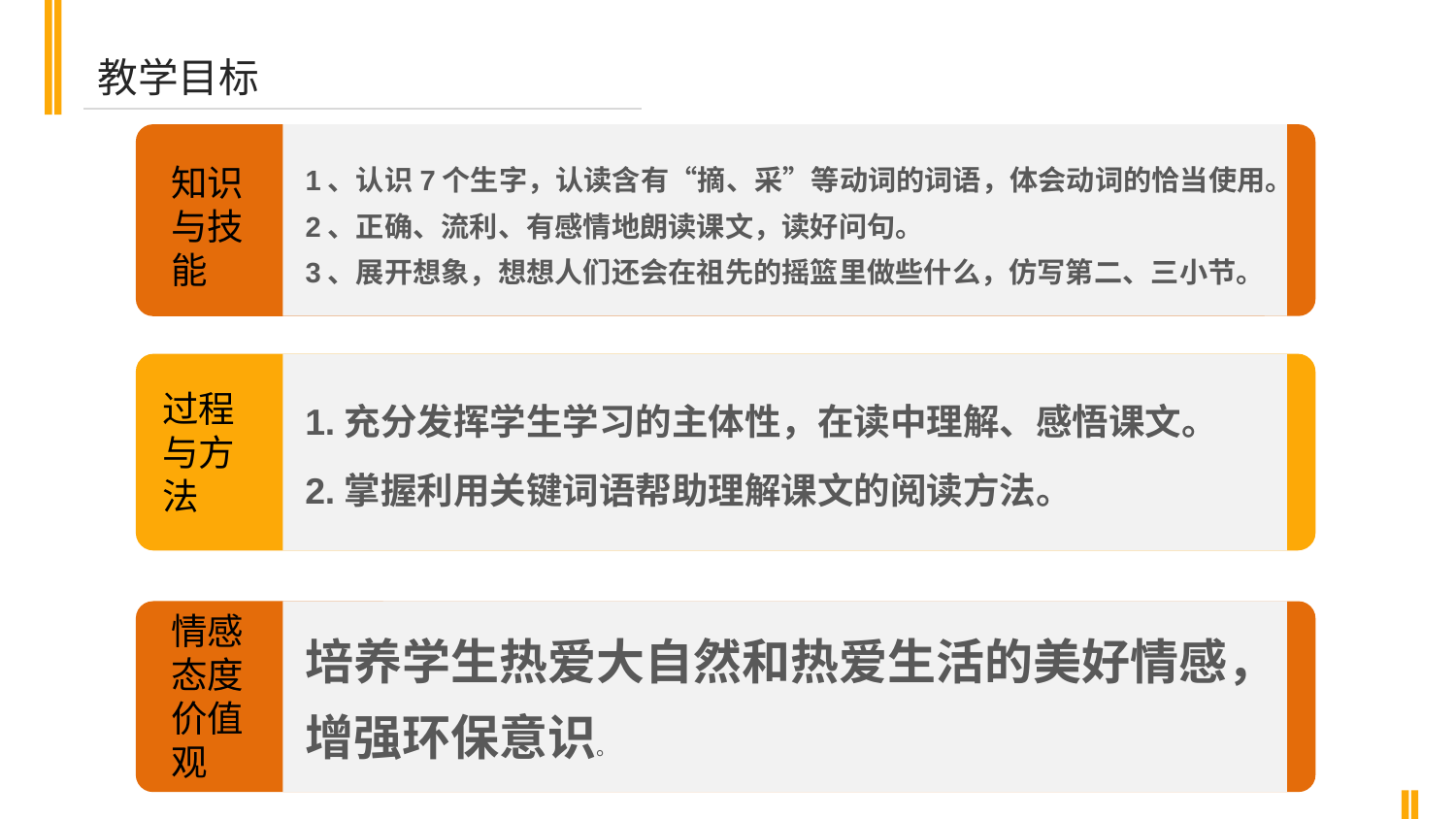

教学目标

知识与技能
1、认识7个生字，认读含有“摘、采”等动词的词语，体会动词的恰当使用。
2、正确、流利、有感情地朗读课文，读好问句。
3、展开想象，想想人们还会在祖先的摇篮里做些什么，仿写第二、三小节。

过程与方法
1.充分发挥学生学习的主体性，在读中理解、感悟课文。
2.掌握利用关键词语帮助理解课文的阅读方法。

情感态度价值观
培养学生热爱大自然和热爱生活的美好情感，增强环保意识。